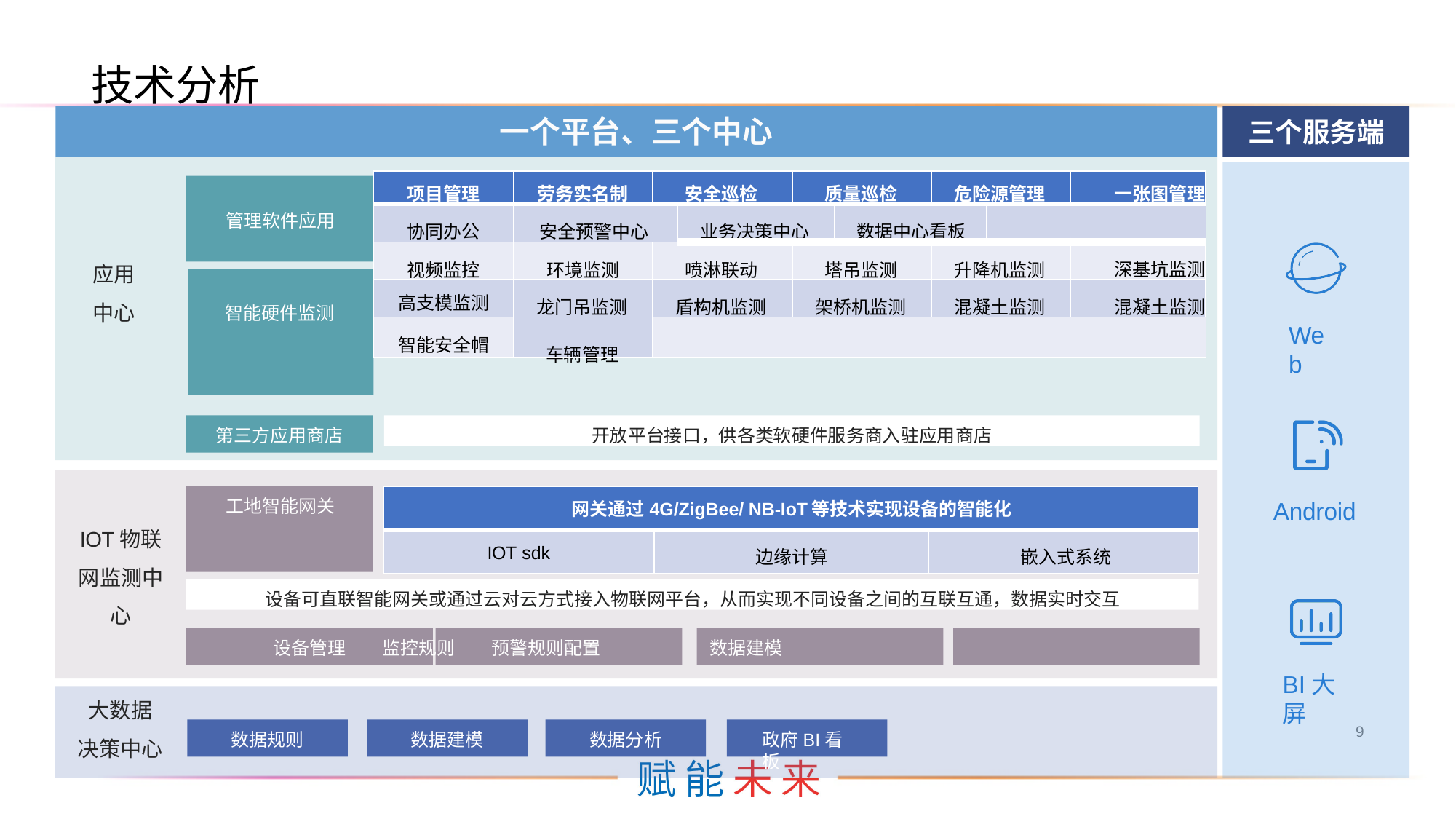

技术分析

一个平台、三个中心
三个服务端

| 项目管理 | 劳务实名制 | 安全巡检 |  | 质量巡检 |  | 危险源管理 |  | 一张图管理 |
| --- | --- | --- | --- | --- | --- | --- | --- | --- |
| 协同办公 | 安全预警中心 |  | 业务决策中心 |  | 数据中心看板 |  |  |  |
| 视频监控 | 环境监测 | 喷淋联动 |  | 塔吊监测 |  | 升降机监测 |  | 深基坑监测 |
| 高支模监测 | 龙门吊监测 车辆管理 | 盾构机监测 |  | 架桥机监测 |  | 混凝土监测 |  | 混凝土监测 |
| 智能安全帽 |  |  |  |  |  |  |  |  |

管理软件应用

应用 中心

智能硬件监测
Web

开放平台接口，供各类软硬件服务商入驻应用商店
第三方应用商店

| 网关通过4G/ZigBee/ NB-IoT等技术实现设备的智能化 |  |  |
| --- | --- | --- |
| IOT sdk | 边缘计算 | 嵌入式系统 |
工地智能网关
Android
IOT物联 网监测中 心
设备可直联智能网关或通过云对云方式接入物联网平台，从而实现不同设备之间的互联互通，数据实时交互

设备管理	监控规则	预警规则配置	数据建模
BI大屏
大数据 决策中心

·

9
数据规则
数据建模
数据分析
政府BI看板